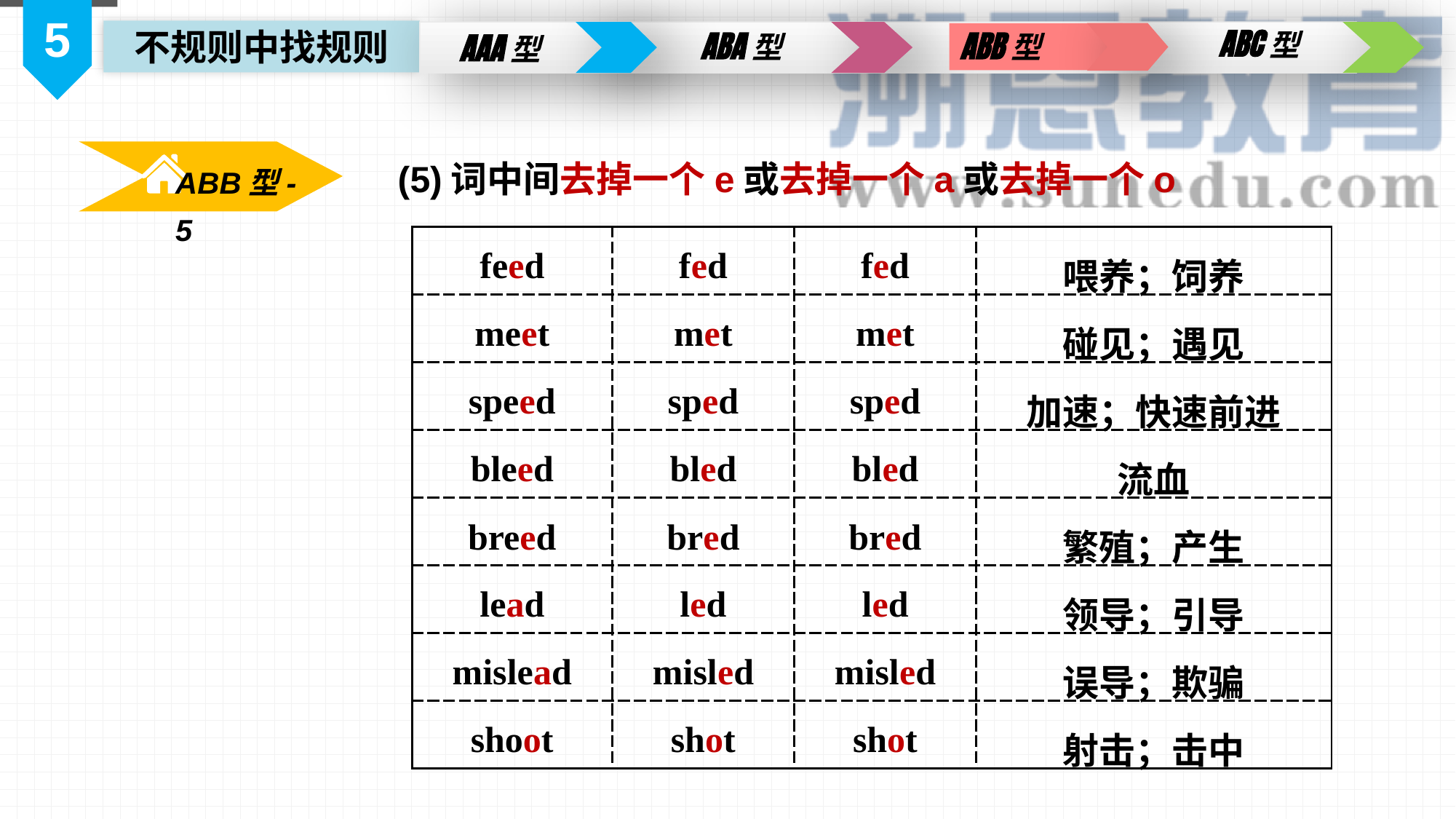

5
ABC型
不规则中找规则

ABA型
ABB型

AAA型
(5)词中间去掉一个e或去掉一个a或去掉一个o

ABB型-5
| feed | fed | fed | 喂养；饲养 |
| --- | --- | --- | --- |
| meet | met | met | 碰见；遇见 |
| speed | sped | sped | 加速；快速前进 |
| bleed | bled | bled | 流血 |
| breed | bred | bred | 繁殖；产生 |
| lead | led | led | 领导；引导 |
| mislead | misled | misled | 误导；欺骗 |
| shoot | shot | shot | 射击；击中 |